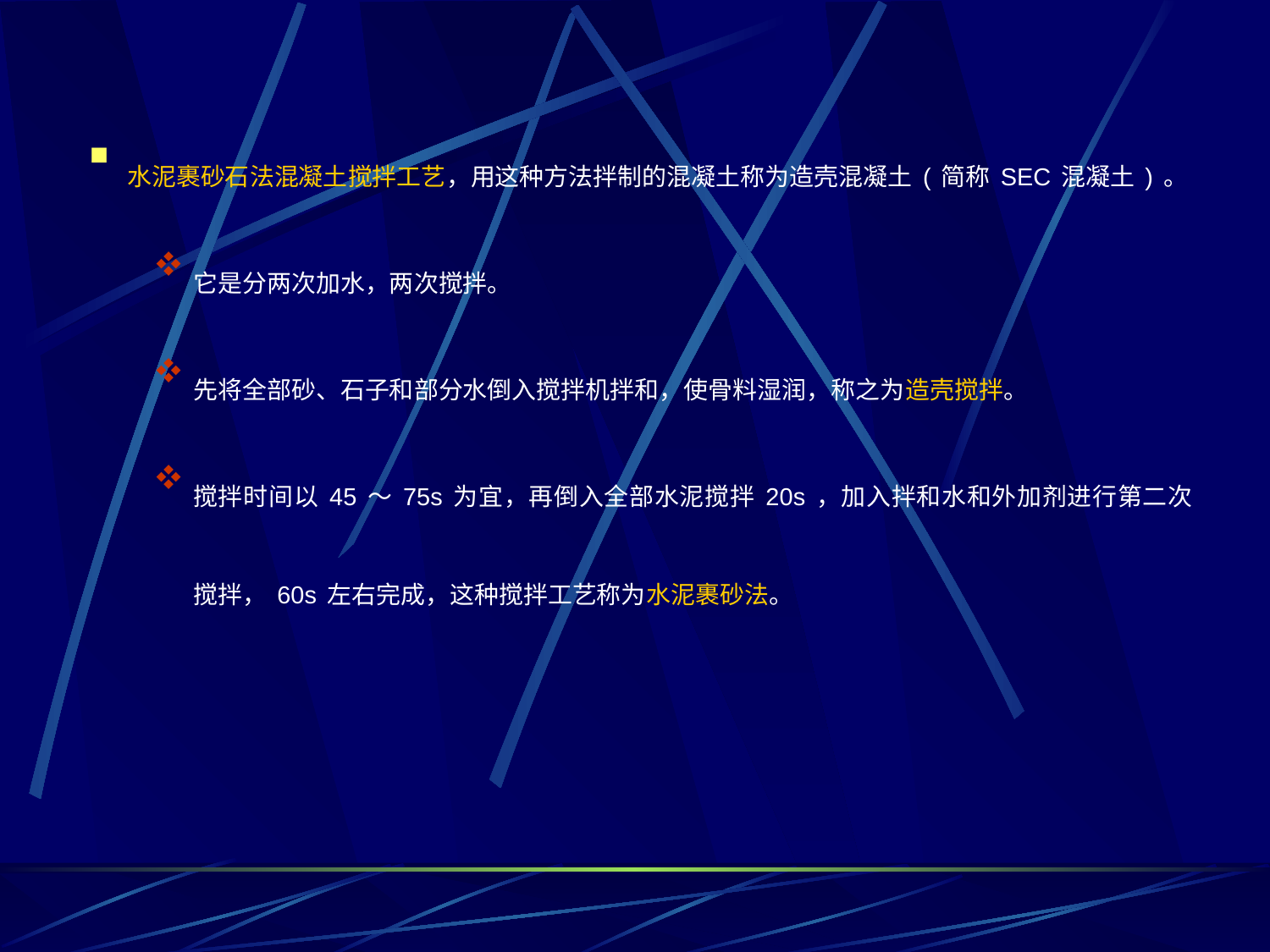

水泥裹砂石法混凝土搅拌工艺，用这种方法拌制的混凝土称为造壳混凝土(简称SEC混凝土)。
它是分两次加水，两次搅拌。
先将全部砂、石子和部分水倒入搅拌机拌和，使骨料湿润，称之为造壳搅拌。
搅拌时间以45～75s为宜，再倒入全部水泥搅拌20s，加入拌和水和外加剂进行第二次搅拌，60s左右完成，这种搅拌工艺称为水泥裹砂法。